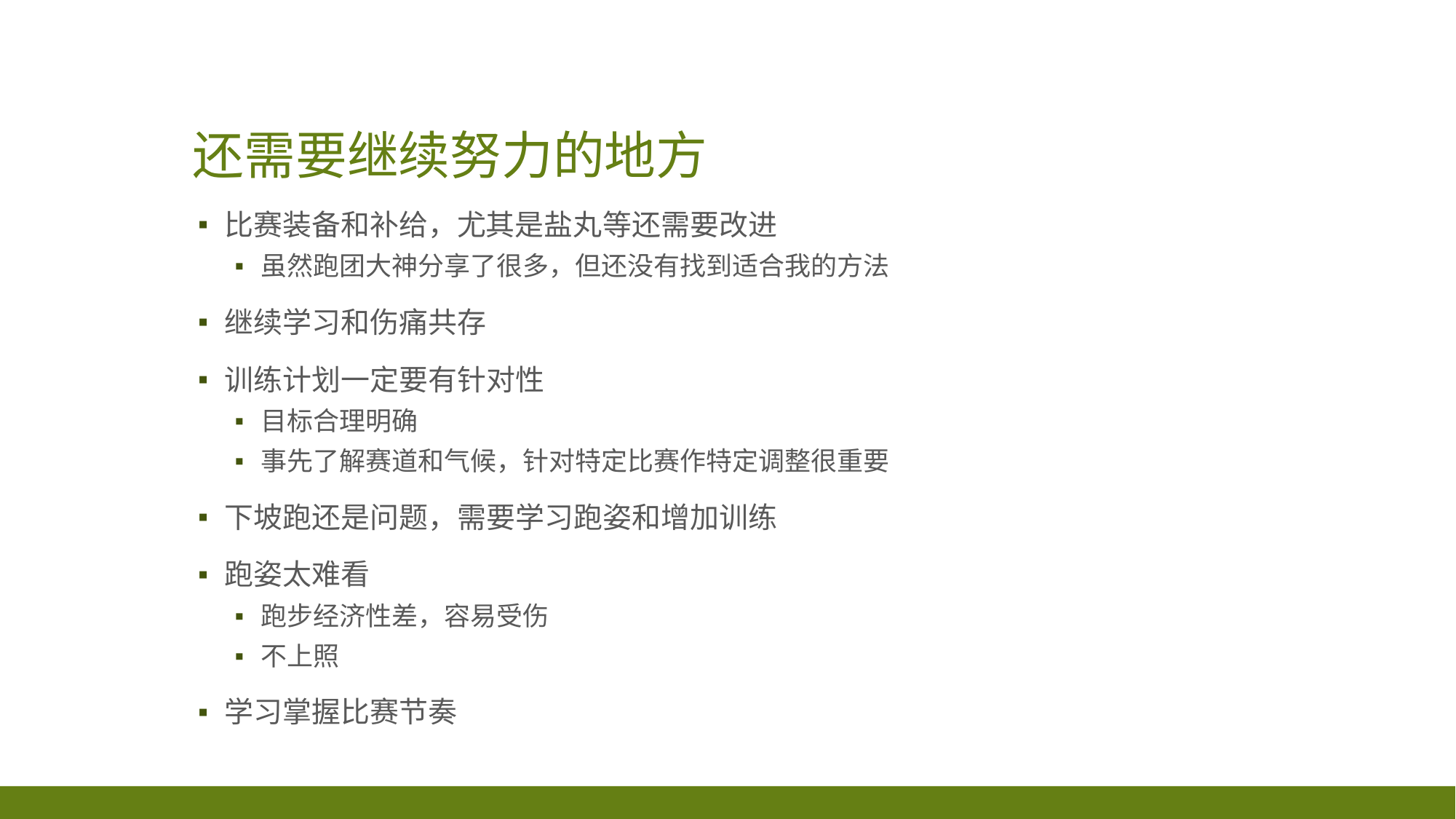

# 还需要继续努力的地方
比赛装备和补给，尤其是盐丸等还需要改进
虽然跑团大神分享了很多，但还没有找到适合我的方法
继续学习和伤痛共存
训练计划一定要有针对性
目标合理明确
事先了解赛道和气候，针对特定比赛作特定调整很重要
下坡跑还是问题，需要学习跑姿和增加训练
跑姿太难看
跑步经济性差，容易受伤
不上照
学习掌握比赛节奏